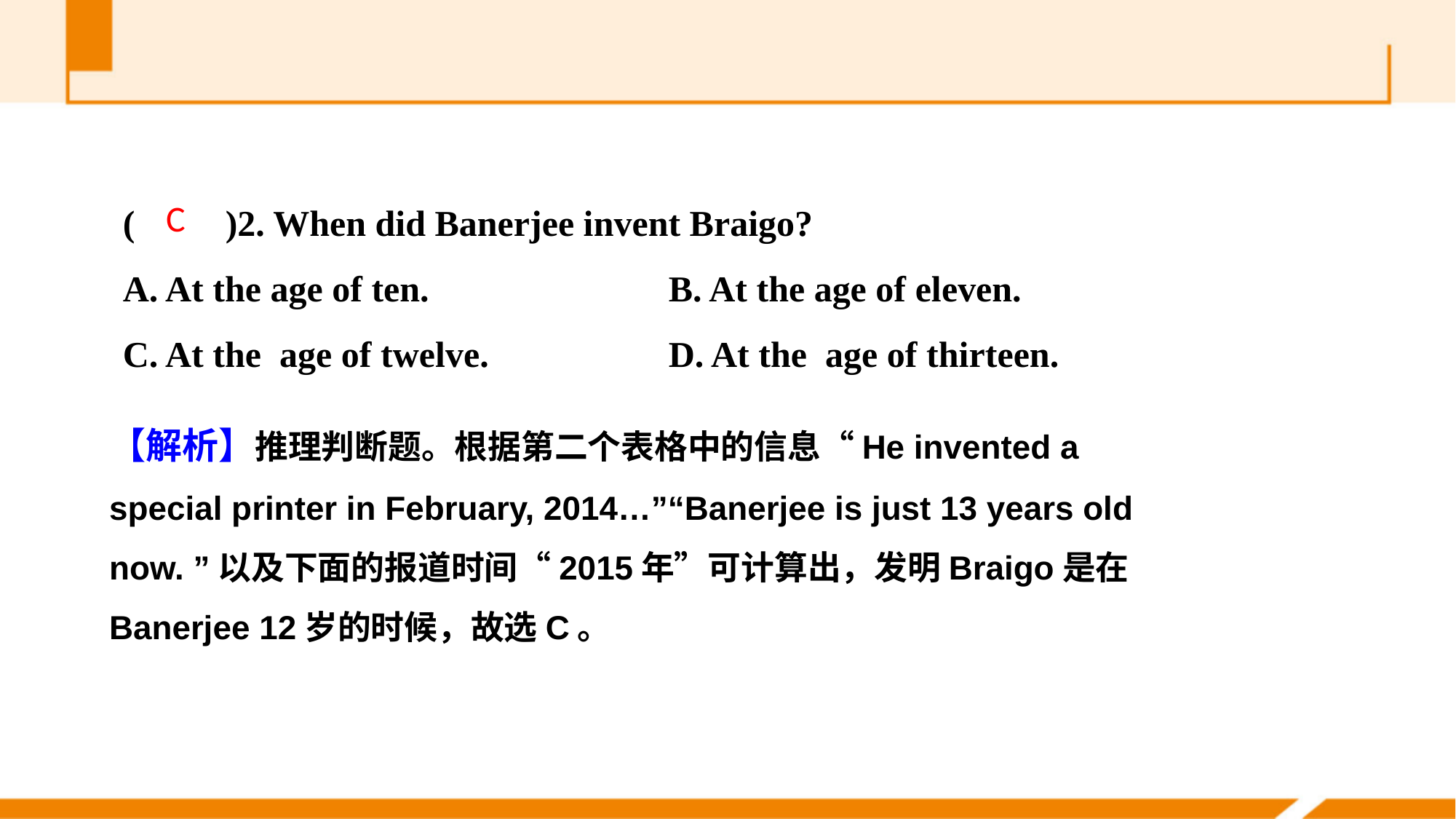

(　　)2. When did Banerjee invent Braigo?
A. At the age of ten.			B. At the age of eleven.
C. At the  age of twelve. 		D. At the  age of thirteen.
C
【解析】推理判断题。根据第二个表格中的信息“He invented a special printer in February, 2014…”“Banerjee is just 13 years old now. ”以及下面的报道时间“2015年”可计算出，发明Braigo是在Banerjee 12岁的时候，故选C。